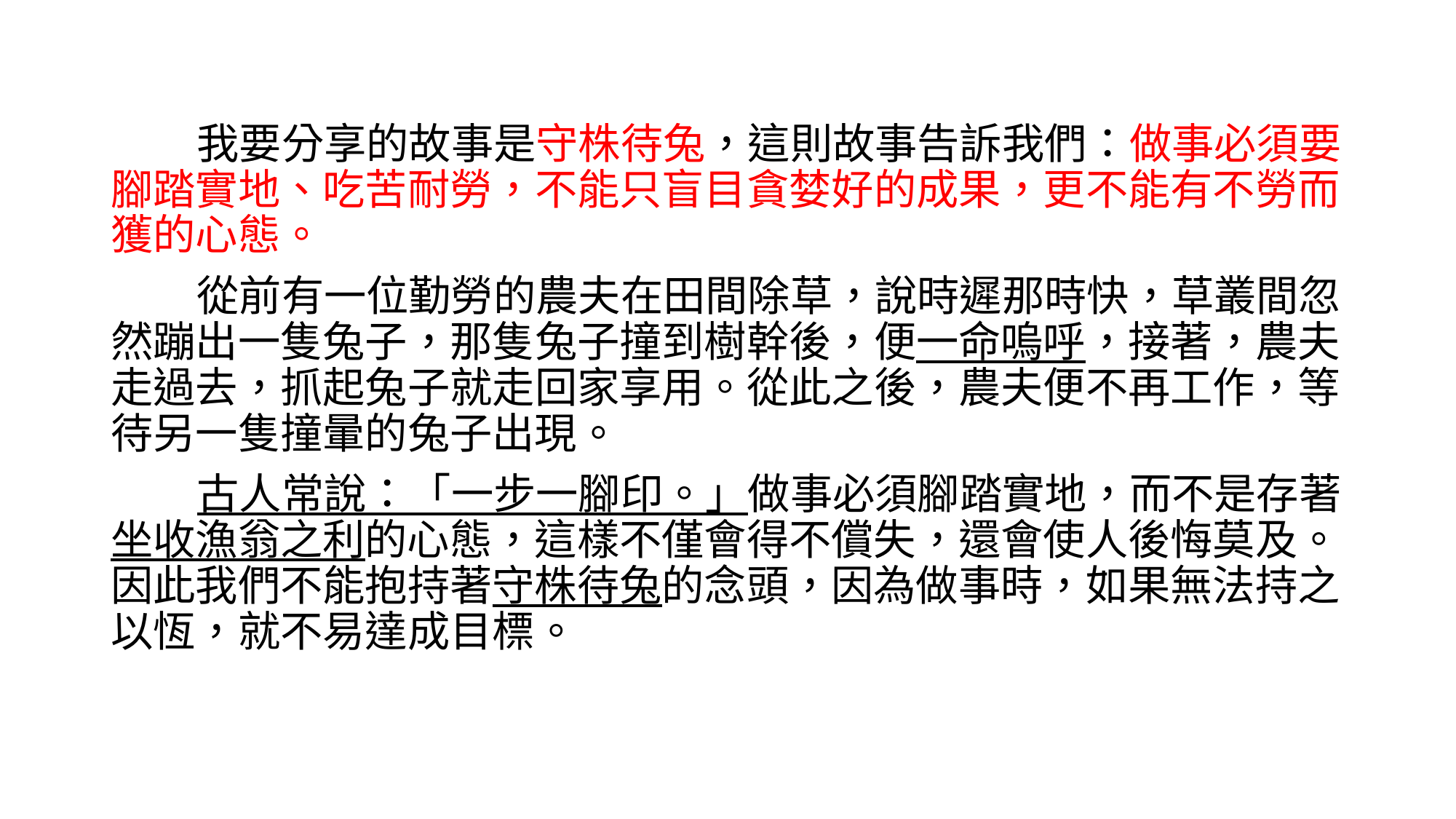

我要分享的故事是守株待兔，這則故事告訴我們：做事必須要腳踏實地、吃苦耐勞，不能只盲目貪婪好的成果，更不能有不勞而獲的心態。
從前有一位勤勞的農夫在田間除草，說時遲那時快，草叢間忽然蹦出一隻兔子，那隻兔子撞到樹幹後，便一命嗚呼，接著，農夫走過去，抓起兔子就走回家享用。從此之後，農夫便不再工作，等待另一隻撞暈的兔子出現。
古人常說：「一步一腳印。」做事必須腳踏實地，而不是存著坐收漁翁之利的心態，這樣不僅會得不償失，還會使人後悔莫及。因此我們不能抱持著守株待兔的念頭，因為做事時，如果無法持之以恆，就不易達成目標。